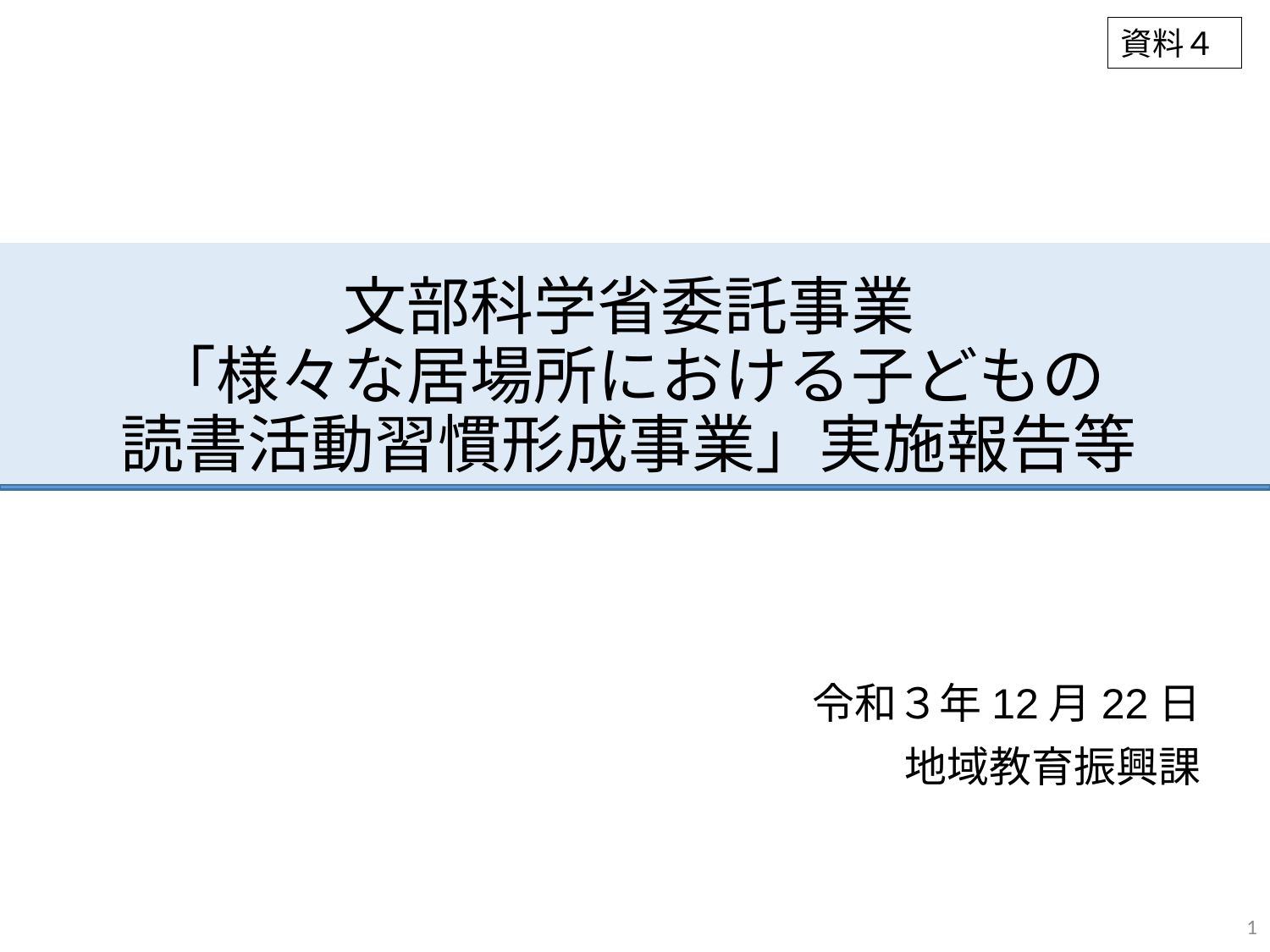

資料４
# 文部科学省委託事業 「様々な居場所における子どもの 読書活動習慣形成事業」実施報告等

令和３年12月22日
地域教育振興課
1